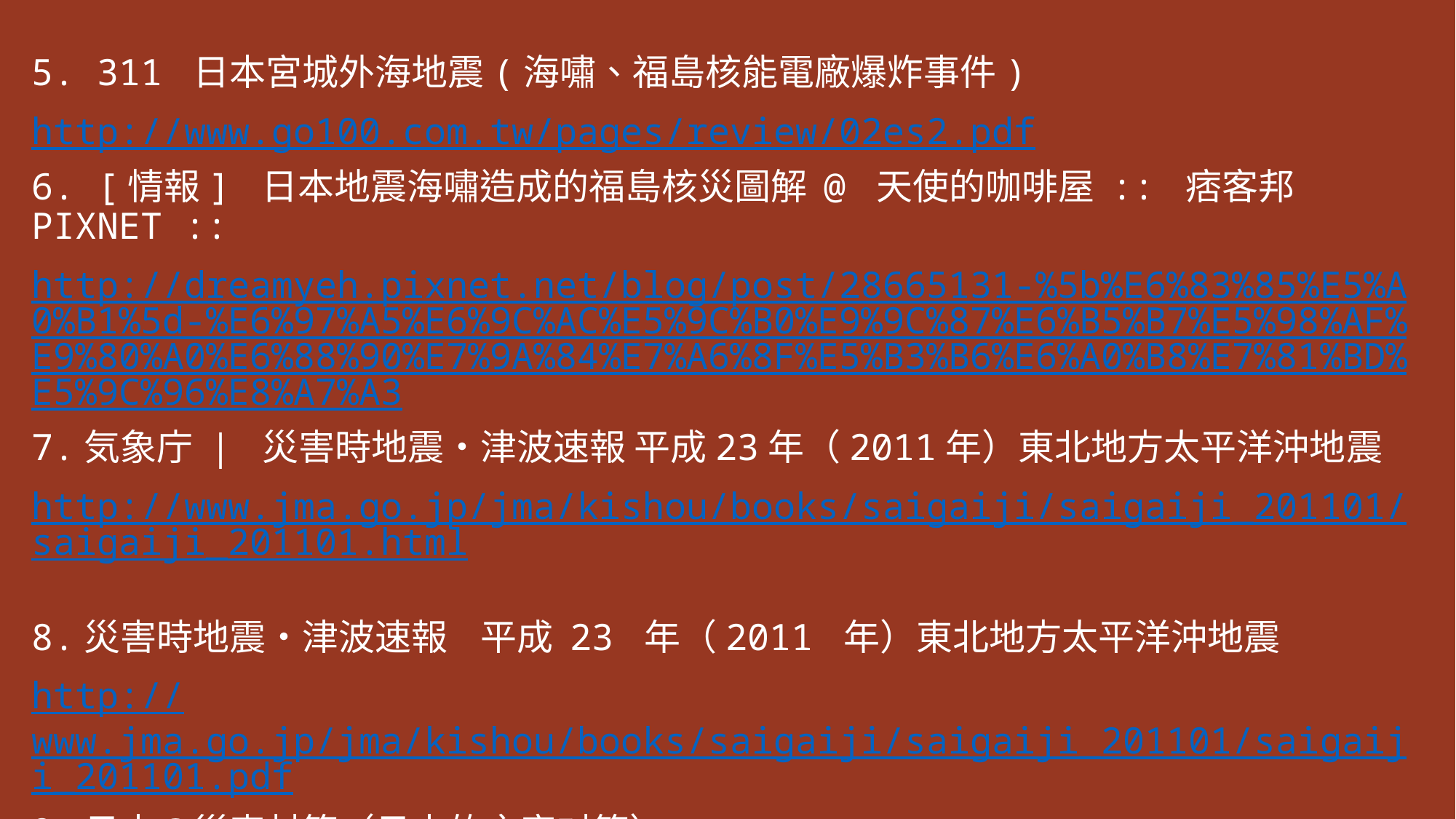

5. 311 日本宮城外海地震(海嘯、福島核能電廠爆炸事件)
http://www.go100.com.tw/pages/review/02es2.pdf
6. [情報] 日本地震海嘯造成的福島核災圖解 @ 天使的咖啡屋 :: 痞客邦 PIXNET ::
http://dreamyeh.pixnet.net/blog/post/28665131-%5b%E6%83%85%E5%A0%B1%5d-%E6%97%A5%E6%9C%AC%E5%9C%B0%E9%9C%87%E6%B5%B7%E5%98%AF%E9%80%A0%E6%88%90%E7%9A%84%E7%A6%8F%E5%B3%B6%E6%A0%B8%E7%81%BD%E5%9C%96%E8%A7%A3
7.気象庁 | 災害時地震・津波速報 平成23年（2011年）東北地方太平洋沖地震
http://www.jma.go.jp/jma/kishou/books/saigaiji/saigaiji_201101/saigaiji_201101.html
8.災害時地震・津波速報    平成 23 年（2011 年）東北地方太平洋沖地震
http://www.jma.go.jp/jma/kishou/books/saigaiji/saigaiji_201101/saigaiji_201101.pdf
9.日本の災害対策（日本的灾害对策）
http://www.bousai.go.jp/kyoiku/pdf/saigaipanf_c.pdf